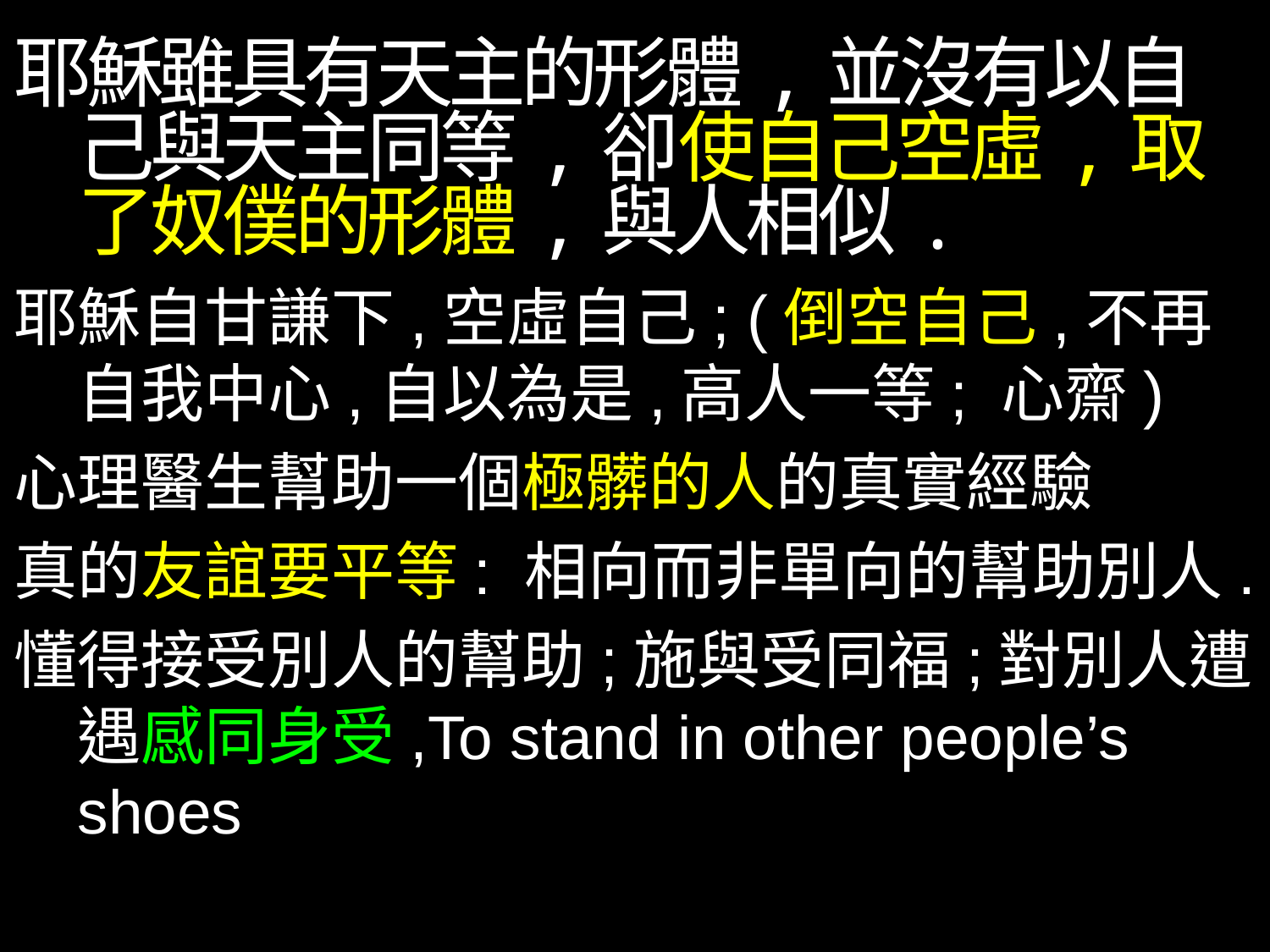

耶穌雖具有天主的形體,並沒有以自己與天主同等,卻使自己空虛,取了奴僕的形體,與人相似.
耶穌自甘謙下,空虛自己; (倒空自己,不再自我中心,自以為是,高人一等; 心齋)
心理醫生幫助一個極髒的人的真實經驗
真的友誼要平等: 相向而非單向的幫助別人.
懂得接受別人的幫助;施與受同福;對別人遭遇感同身受,To stand in other people’s shoes